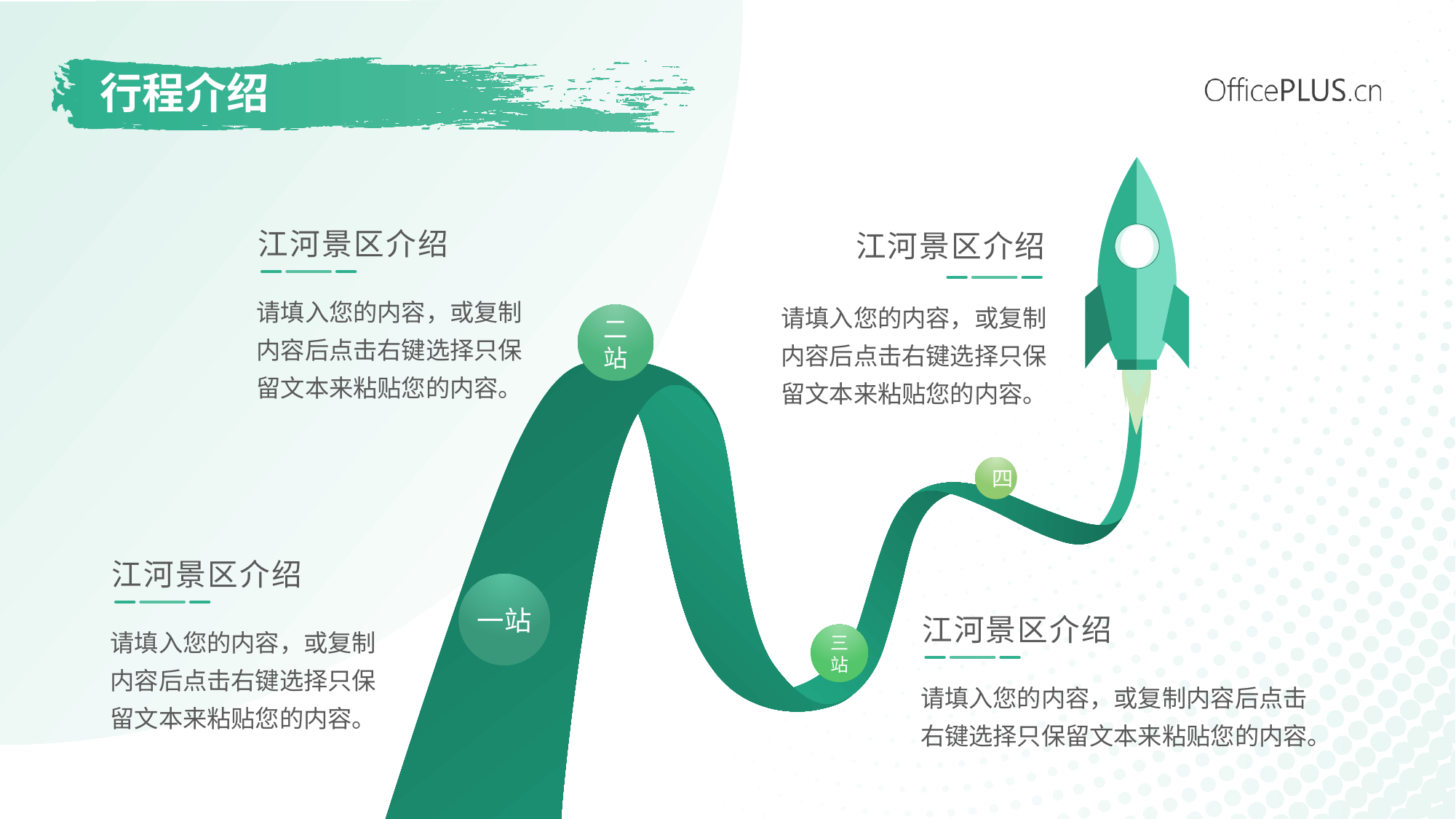

# 行程介绍

江河景区介绍
江河景区介绍
请填入您的内容，或复制内容后点击右键选择只保留文本来粘贴您的内容。
请填入您的内容，或复制内容后点击右键选择只保留文本来粘贴您的内容。
二站

四
江河景区介绍

一站
江河景区介绍
请填入您的内容，或复制内容后点击右键选择只保留文本来粘贴您的内容。
三站
请填入您的内容，或复制内容后点击右键选择只保留文本来粘贴您的内容。